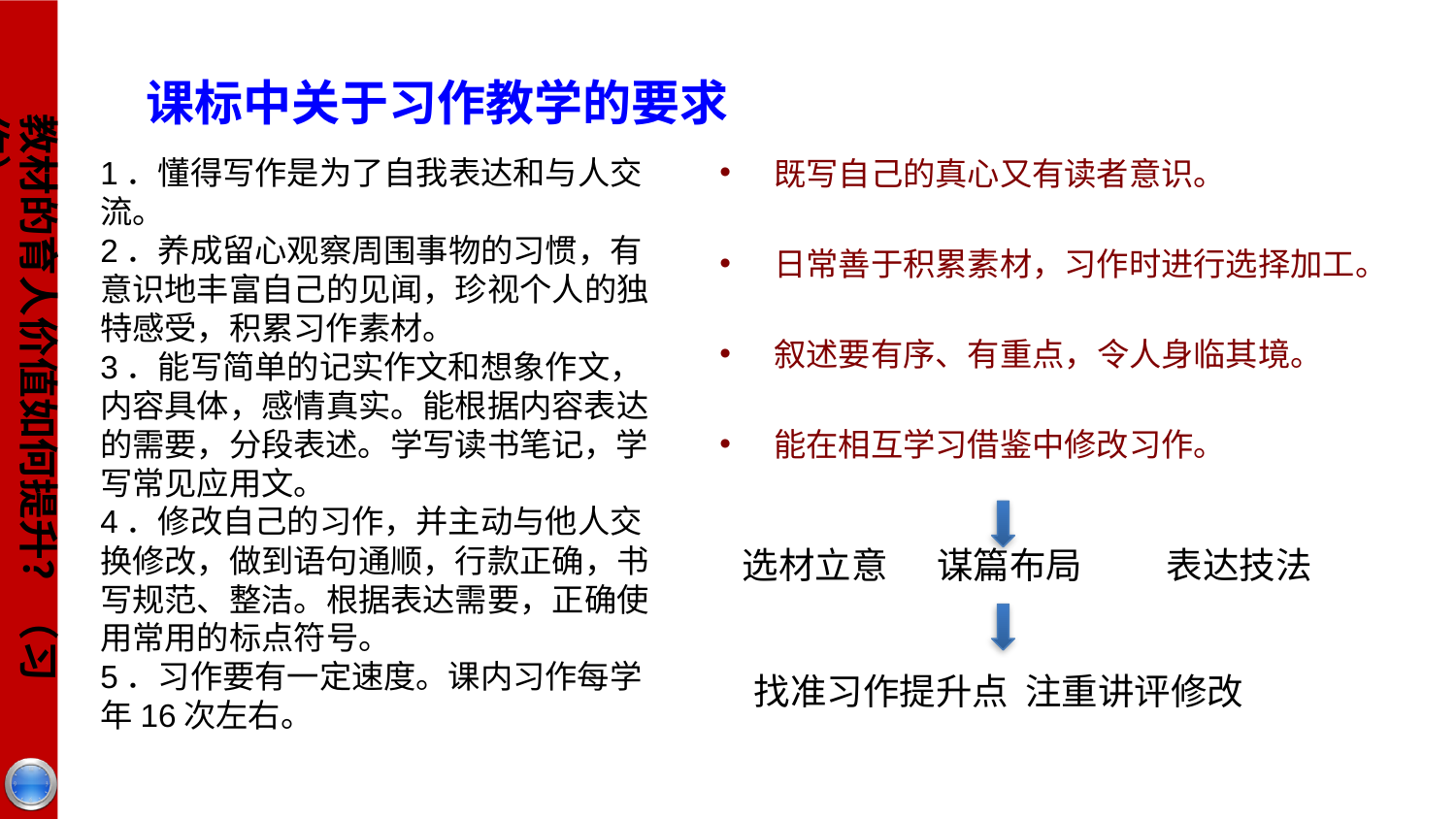

课标中关于习作教学的要求
教材的育人价值如何提升？（习作）
1．懂得写作是为了自我表达和与人交流。
2．养成留心观察周围事物的习惯，有意识地丰富自己的见闻，珍视个人的独特感受，积累习作素材。
3．能写简单的记实作文和想象作文，内容具体，感情真实。能根据内容表达的需要，分段表述。学写读书笔记，学写常见应用文。
4．修改自己的习作，并主动与他人交换修改，做到语句通顺，行款正确，书写规范、整洁。根据表达需要，正确使用常用的标点符号。
5．习作要有一定速度。课内习作每学年16次左右。
既写自己的真心又有读者意识。

日常善于积累素材，习作时进行选择加工。

叙述要有序、有重点，令人身临其境。

能在相互学习借鉴中修改习作。

选材立意
谋篇布局
表达技法

找准习作提升点  注重讲评修改